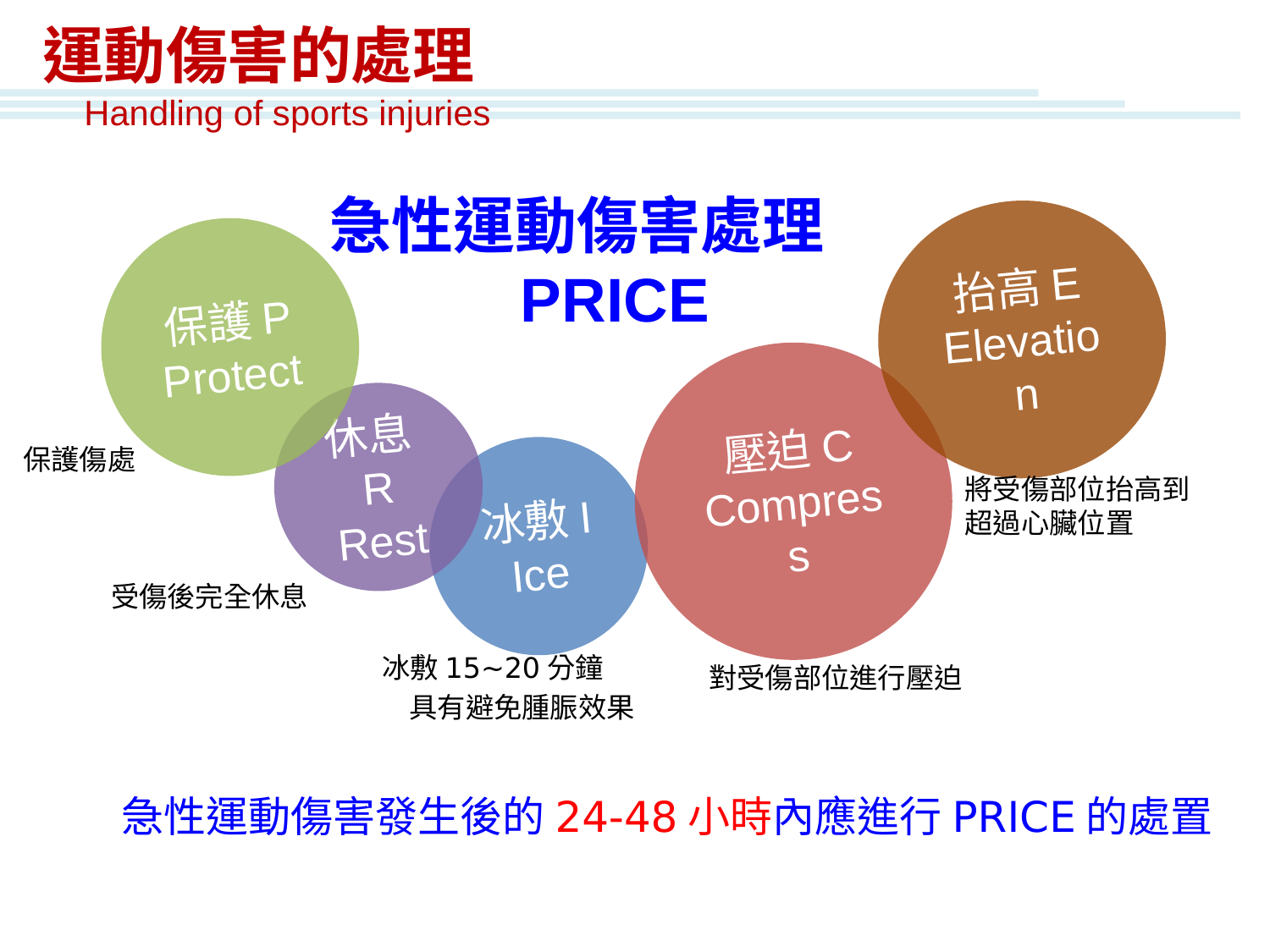

運動傷害的處理
Handling of sports injuries

保護P
Protect
抬高E
Elevation
休息R
Rest
壓迫C
Compress
冰敷I
Ice
保護傷處
將受傷部位抬高到超過心臟位置
受傷後完全休息
冰敷15~20分鐘
具有避免腫脤效果
對受傷部位進行壓迫
急性運動傷害處理
PRICE
急性運動傷害發生後的24-48小時內應進行PRICE的處置